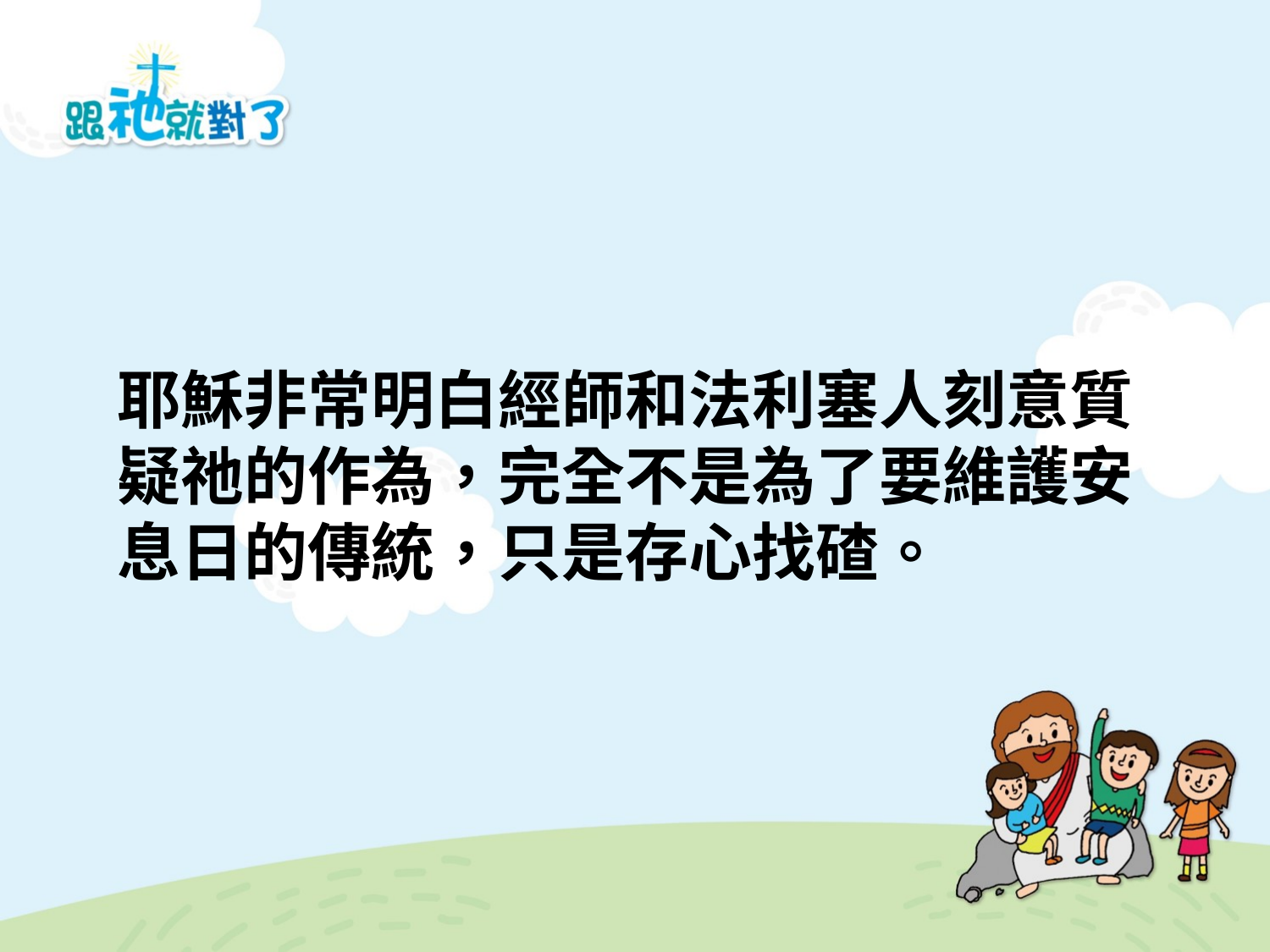

耶穌非常明白經師和法利塞人刻意質疑祂的作為，完全不是為了要維護安息日的傳統，只是存心找碴。